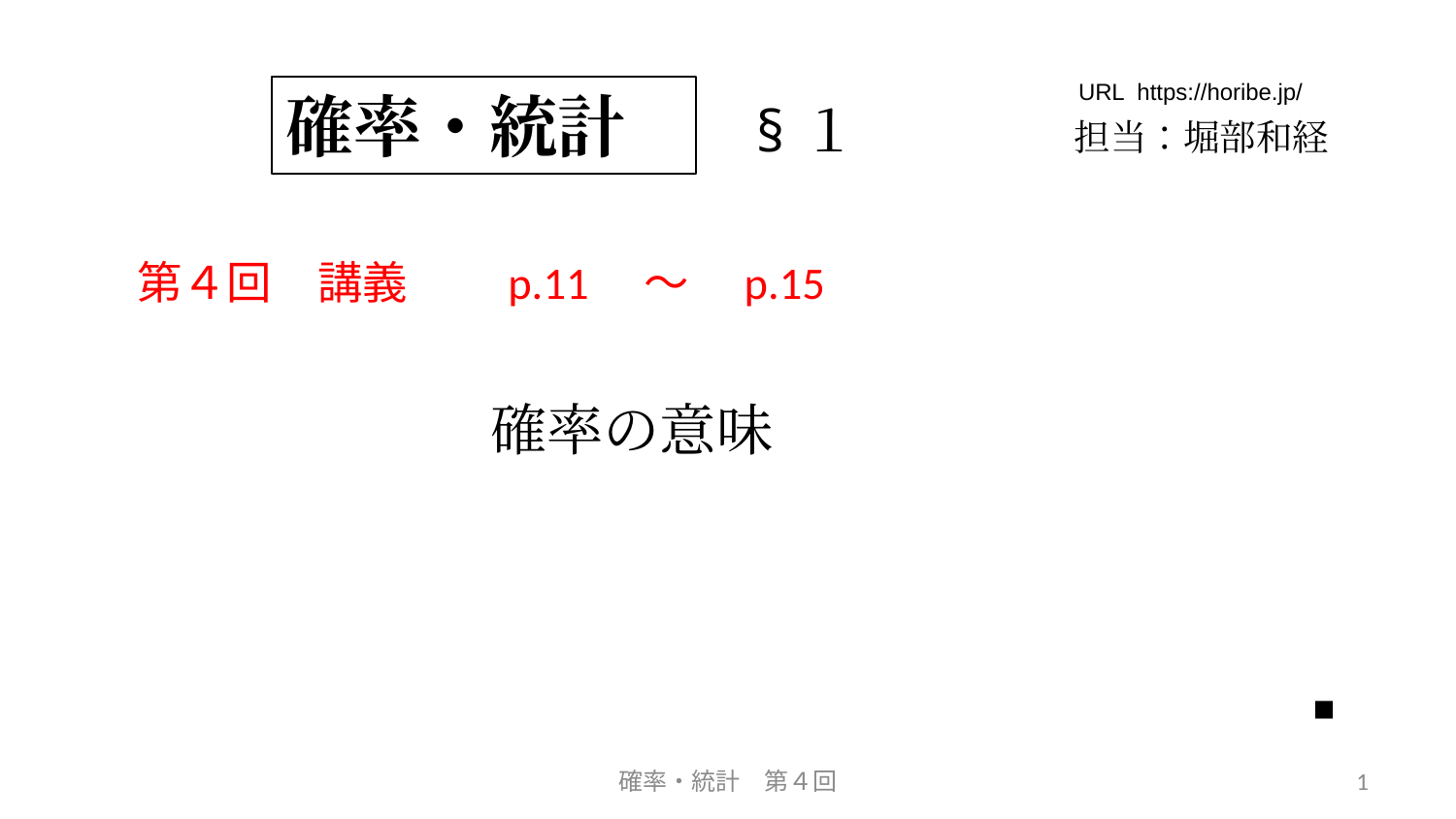

URL  https://horibe.jp/
確率・統計
§１
担当：堀部和経
第４回　講義　　p.11　～　p.15
確率の意味
■

確率・統計　第４回
1